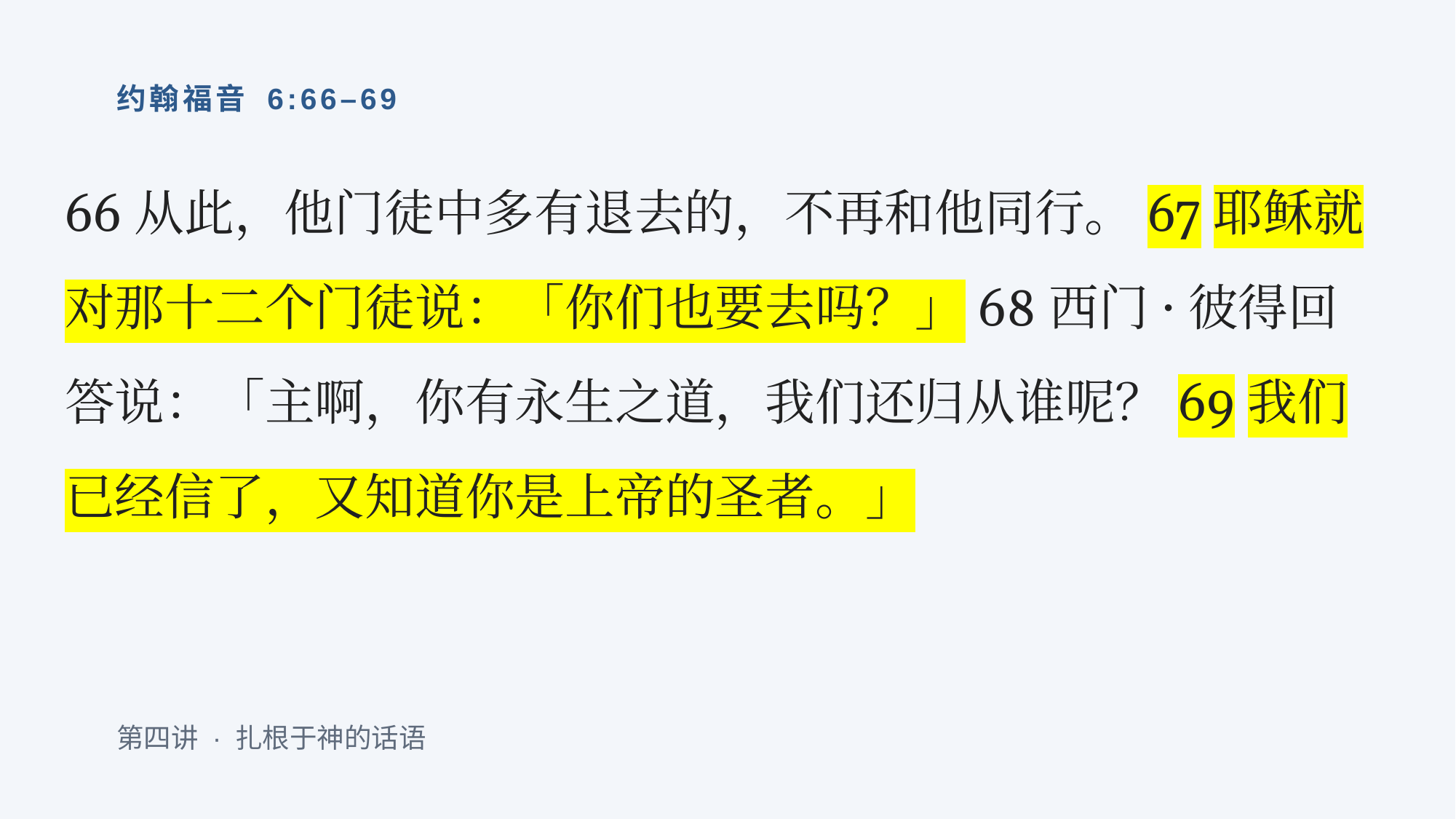

约翰福音 6:66–69
66从此，他门徒中多有退去的，不再和他同行。67耶稣就对那十二个门徒说：「你们也要去吗？」68西门·彼得回答说：「主啊，你有永生之道，我们还归从谁呢？69我们已经信了，又知道你是上帝的圣者。」
第四讲 · 扎根于神的话语